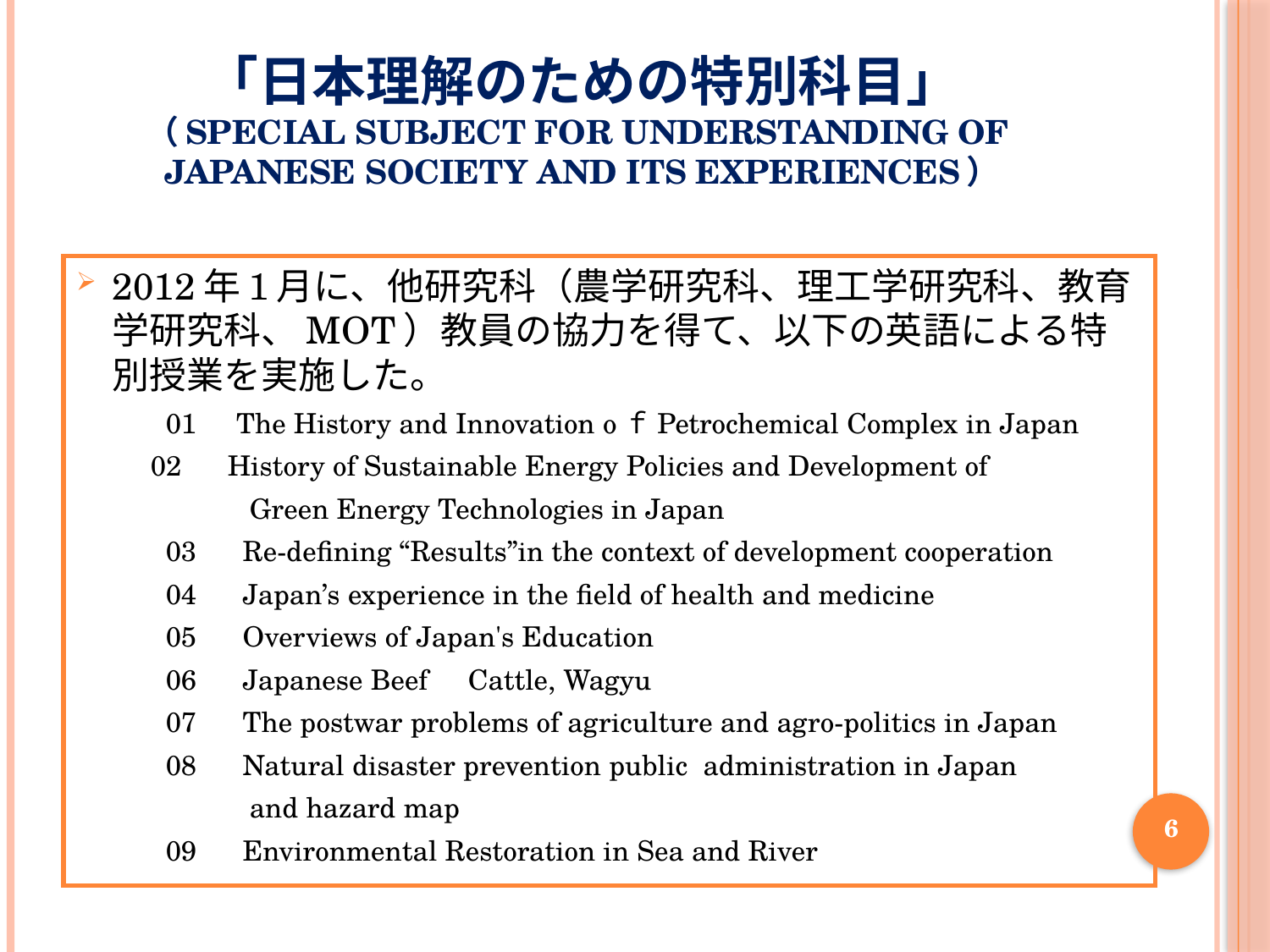

# 「日本理解のための特別科目」 （Special Subject for Understanding of Japanese Society and its Experiences）
2012年1月に、他研究科（農学研究科、理工学研究科、教育学研究科、MOT）教員の協力を得て、以下の英語による特別授業を実施した。
　　　01　The History and Innovation oｆPetrochemical Complex in Japan
　　  02　 History of Sustainable Energy Policies and Development of
　　　　　　Green Energy Technologies in Japan
　　　03　 Re-defining “Results”in the context of development cooperation
　　　04　 Japan’s experience in the field of health and medicine
　　　05　 Overviews of Japan's Education
　　　06　 Japanese Beef　Cattle, Wagyu
　　　07　 The postwar problems of agriculture and agro-politics in Japan
　　　08　 Natural disaster prevention public  administration in Japan
　　　　　　and hazard map
　　　09　 Environmental Restoration in Sea and River
6